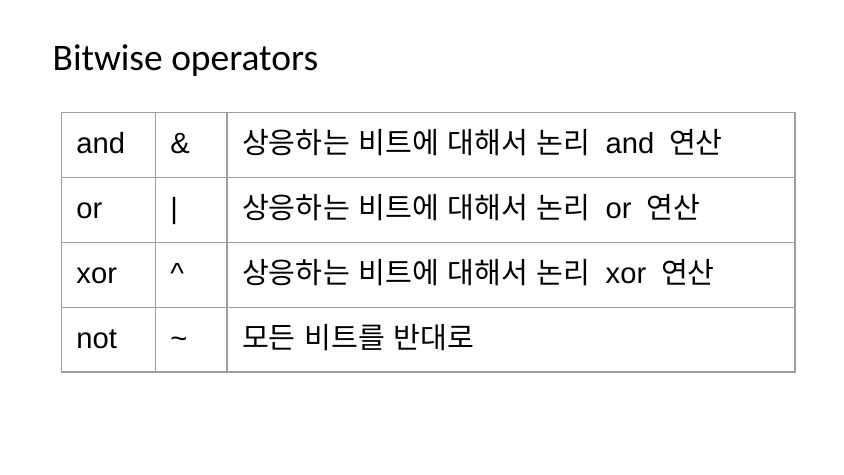

Bitwise operators
| and | & | 상응하는 비트에 대해서 논리 and 연산 |
| --- | --- | --- |
| or | | | 상응하는 비트에 대해서 논리 or 연산 |
| xor | ^ | 상응하는 비트에 대해서 논리 xor 연산 |
| not | ~ | 모든 비트를 반대로 |